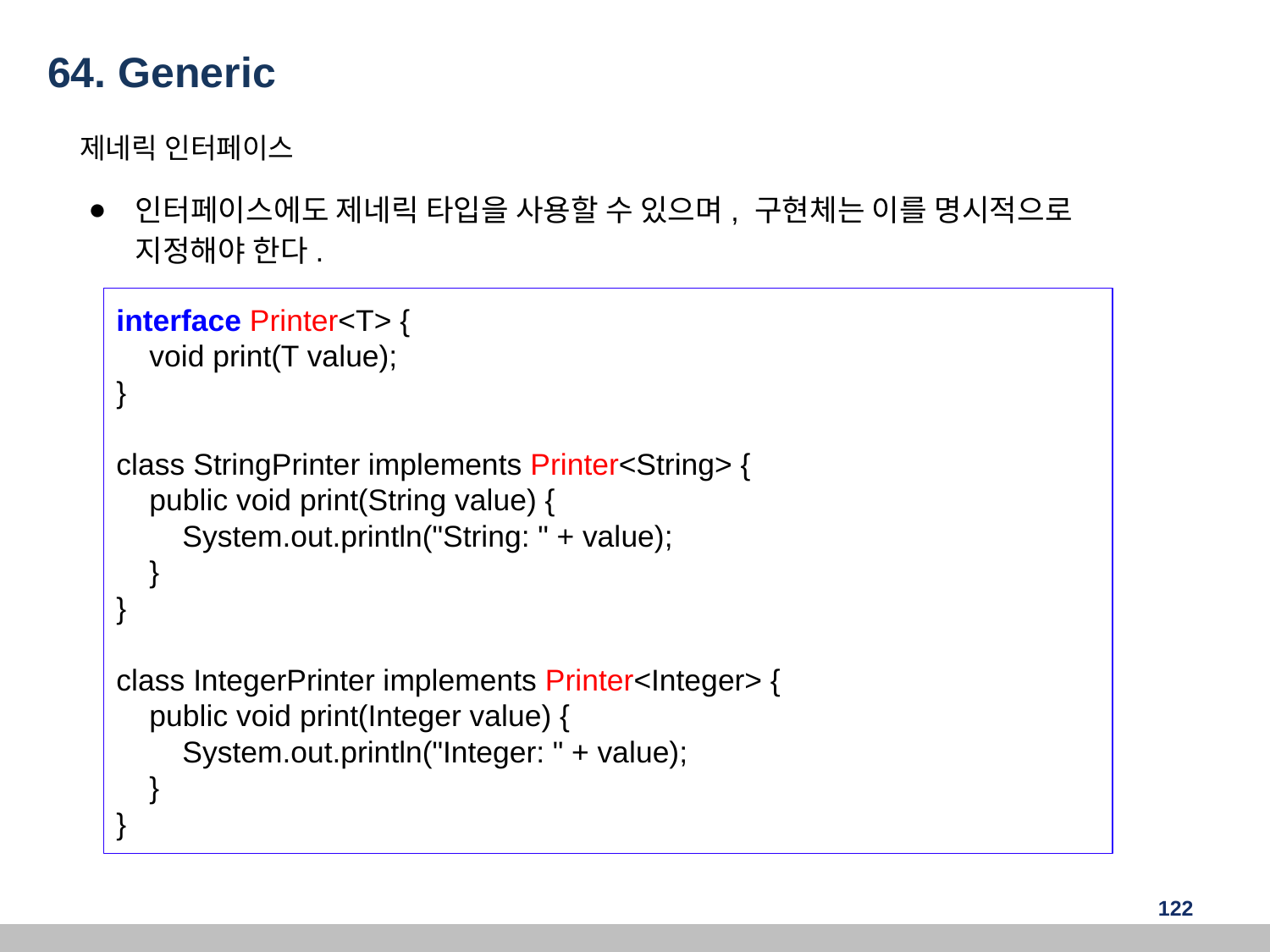

64. Generic
 제네릭 인터페이스
인터페이스에도 제네릭 타입을 사용할 수 있으며, 구현체는 이를 명시적으로 지정해야 한다.
interface Printer<T> {
    void print(T value);
}

class StringPrinter implements Printer<String> {
    public void print(String value) {
        System.out.println("String: " + value);
    }
}

class IntegerPrinter implements Printer<Integer> {
    public void print(Integer value) {
        System.out.println("Integer: " + value);
    }
}
122